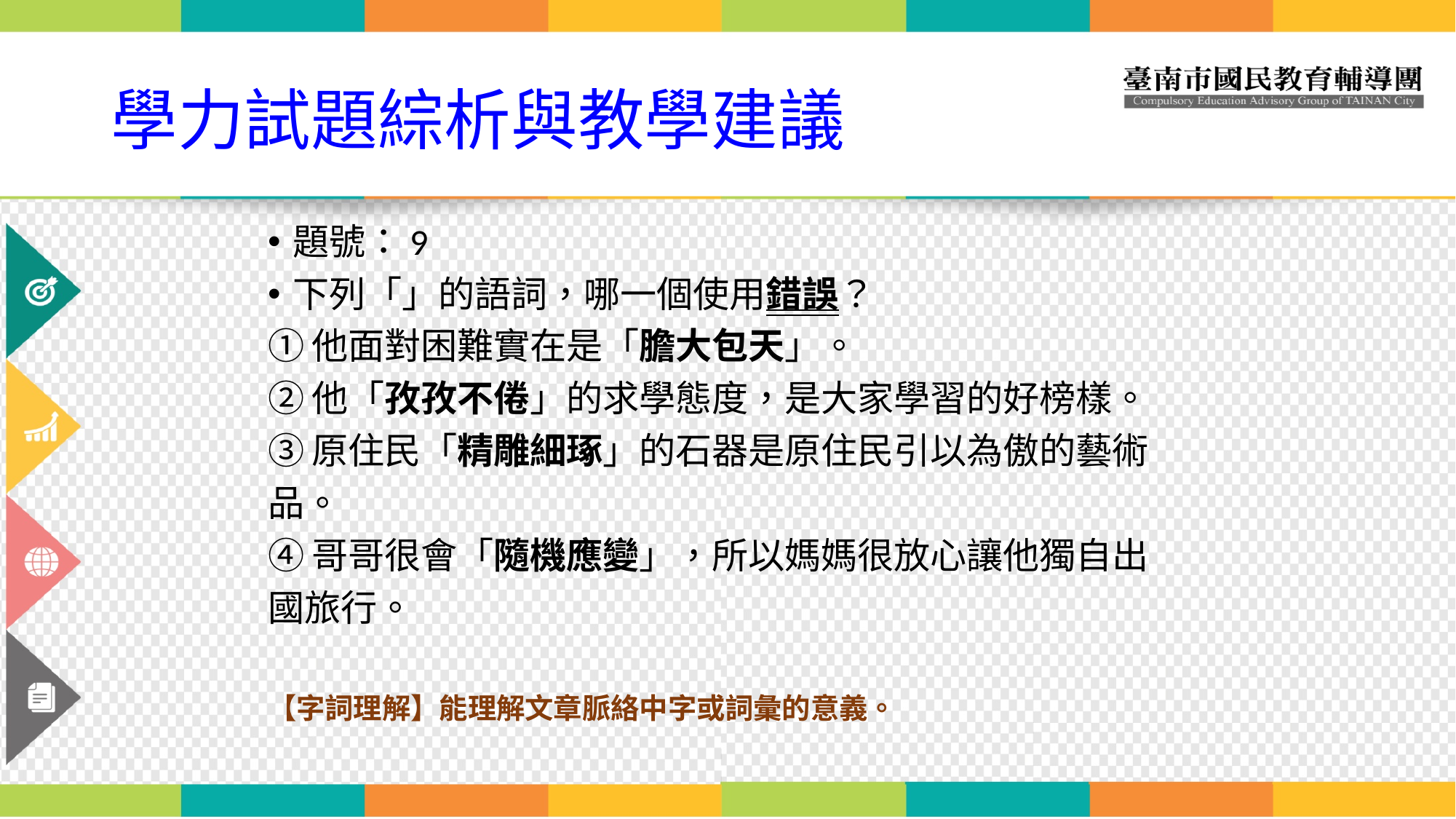

# 學力試題綜析與教學建議
題號：9
下列「」的語詞，哪一個使用錯誤？
①他面對困難實在是「膽大包天」。
②他「孜孜不倦」的求學態度，是大家學習的好榜樣。
③原住民「精雕細琢」的石器是原住民引以為傲的藝術
品。
④哥哥很會「隨機應變」，所以媽媽很放心讓他獨自出
國旅行。

【字詞理解】能理解文章脈絡中字或詞彙的意義。